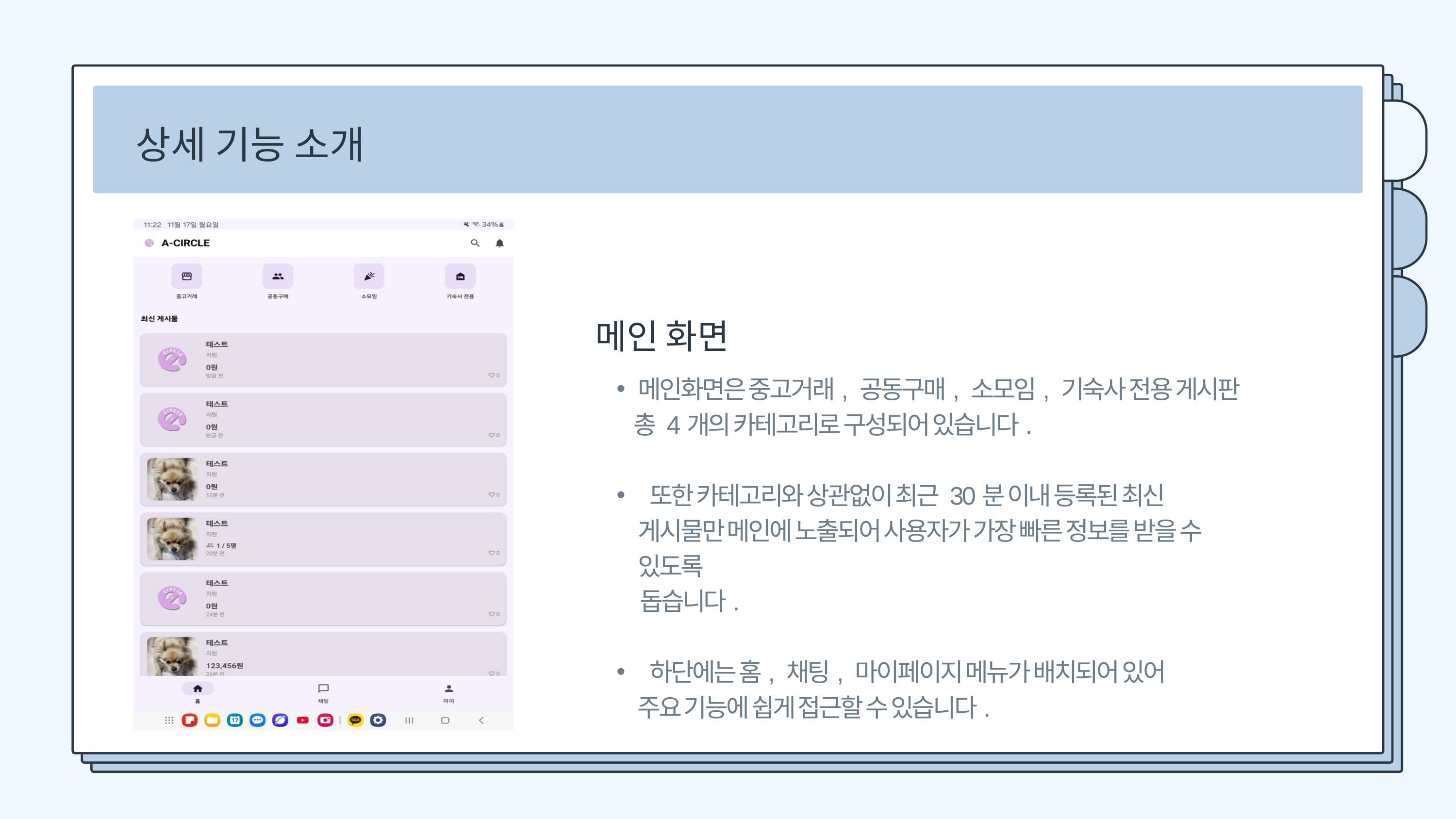

상세 기능 소개

메인 화면
메인화면은 중고거래, 공동구매, 소모임, 기숙사 전용 게시판
        총 4개의 카테고리로 구성되어 있습니다.

 또한 카테고리와 상관없이 최근 30분 이내 등록된 최신 게시물만 메인에 노출되어 사용자가 가장 빠른 정보를 받을 수 있도록
    돕습니다.

 하단에는 홈, 채팅, 마이페이지 메뉴가 배치되어 있어
         주요 기능에 쉽게 접근할 수 있습니다.